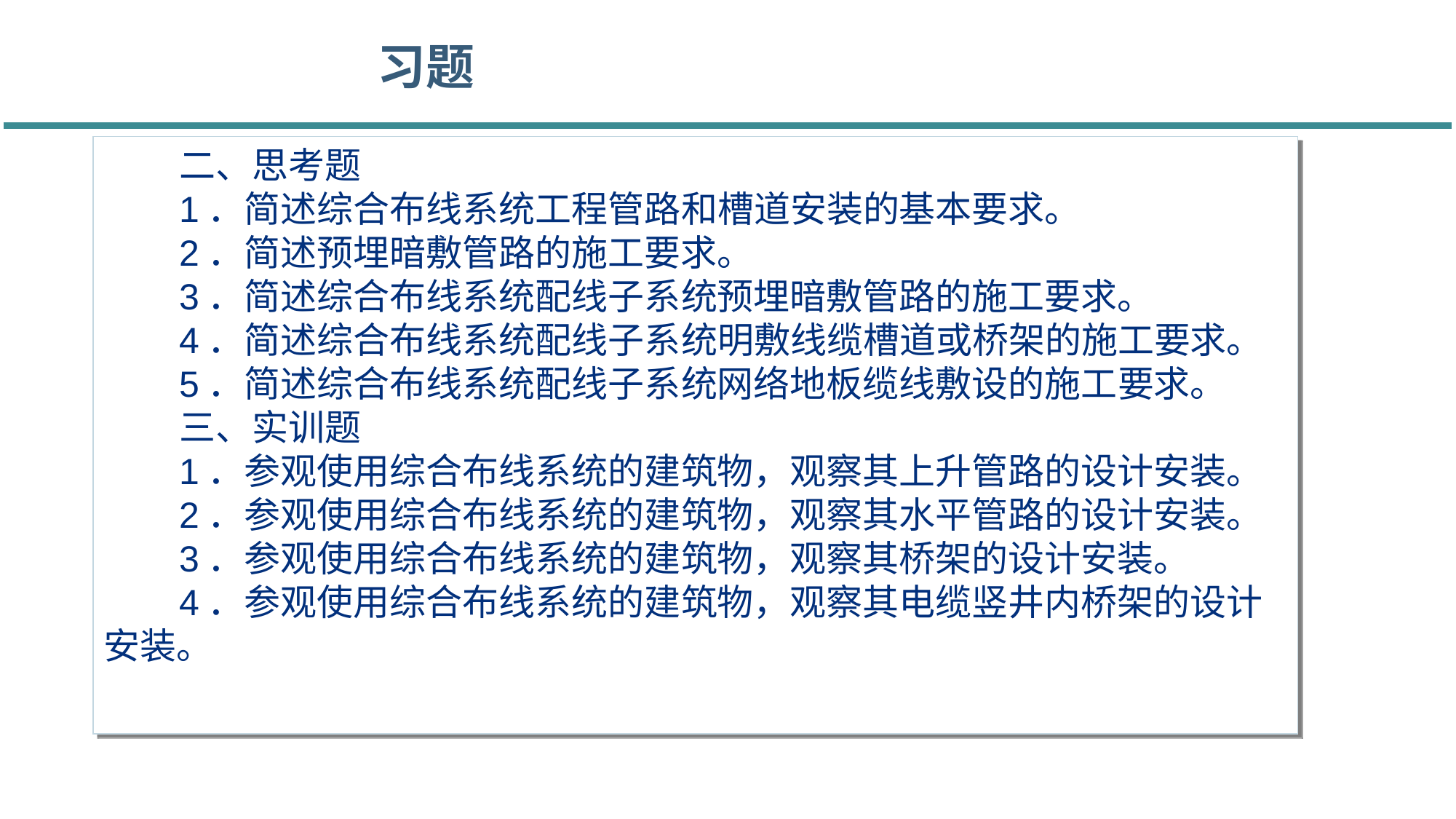

习题
二、思考题
1．简述综合布线系统工程管路和槽道安装的基本要求。
2．简述预埋暗敷管路的施工要求。
3．简述综合布线系统配线子系统预埋暗敷管路的施工要求。
4．简述综合布线系统配线子系统明敷线缆槽道或桥架的施工要求。
5．简述综合布线系统配线子系统网络地板缆线敷设的施工要求。
三、实训题
1．参观使用综合布线系统的建筑物，观察其上升管路的设计安装。
2．参观使用综合布线系统的建筑物，观察其水平管路的设计安装。
3．参观使用综合布线系统的建筑物，观察其桥架的设计安装。
4．参观使用综合布线系统的建筑物，观察其电缆竖井内桥架的设计安装。